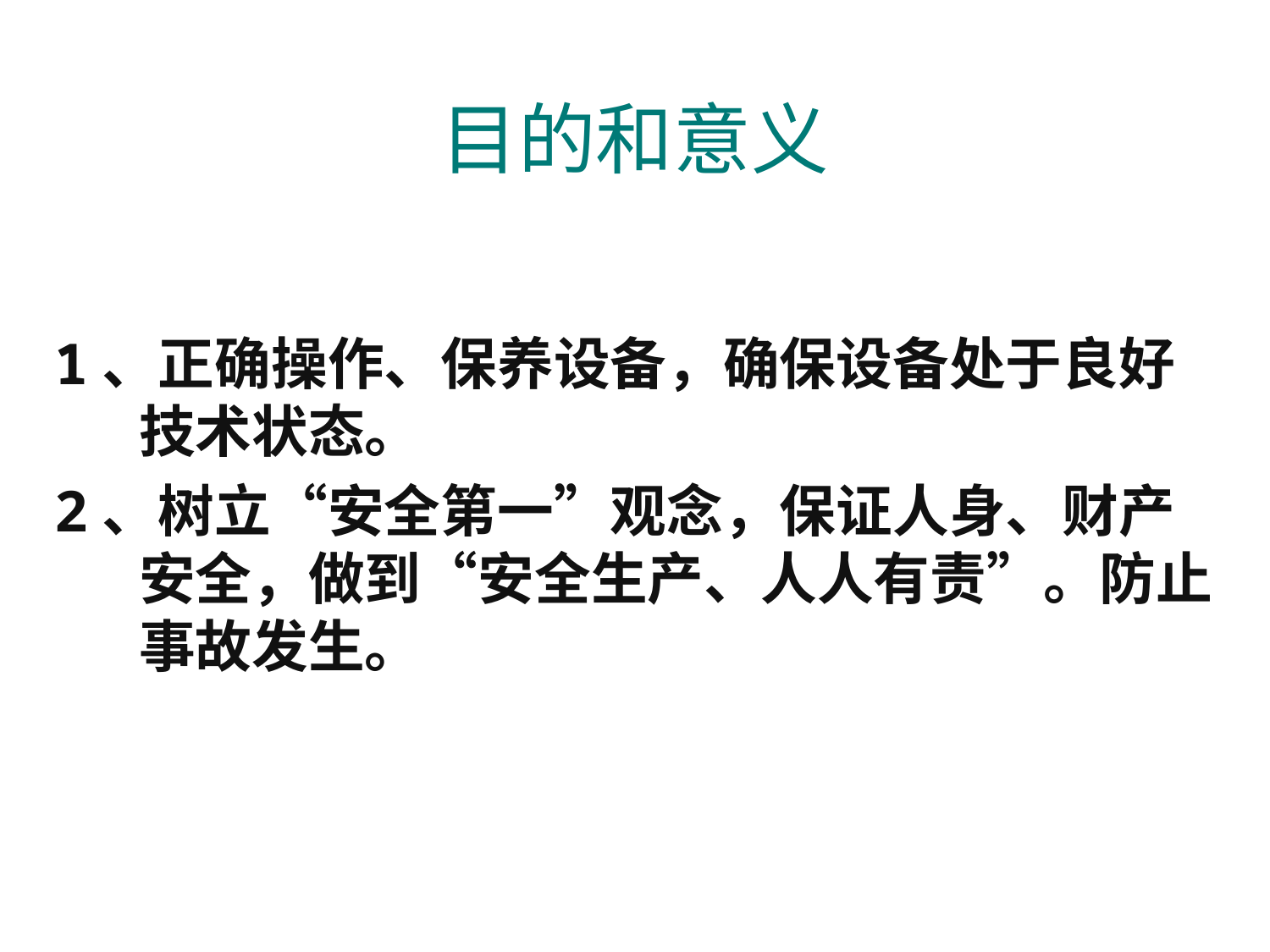

# 目的和意义

1、正确操作、保养设备，确保设备处于良好技术状态。
2、树立“安全第一”观念，保证人身、财产安全，做到“安全生产、人人有责”。防止事故发生。